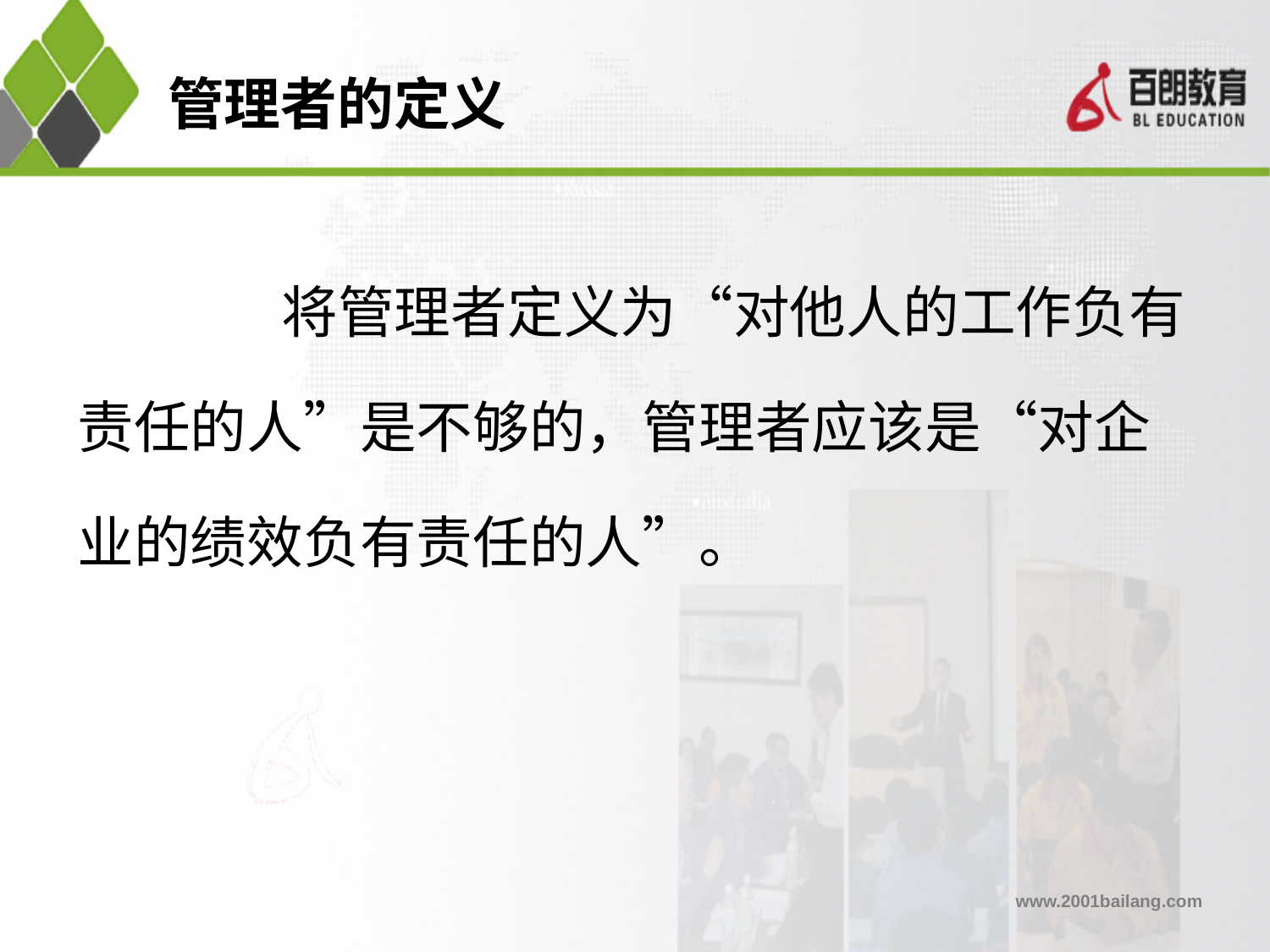

# 管理者的定义
	     将管理者定义为“对他人的工作负有责任的人”是不够的，管理者应该是“对企业的绩效负有责任的人”。